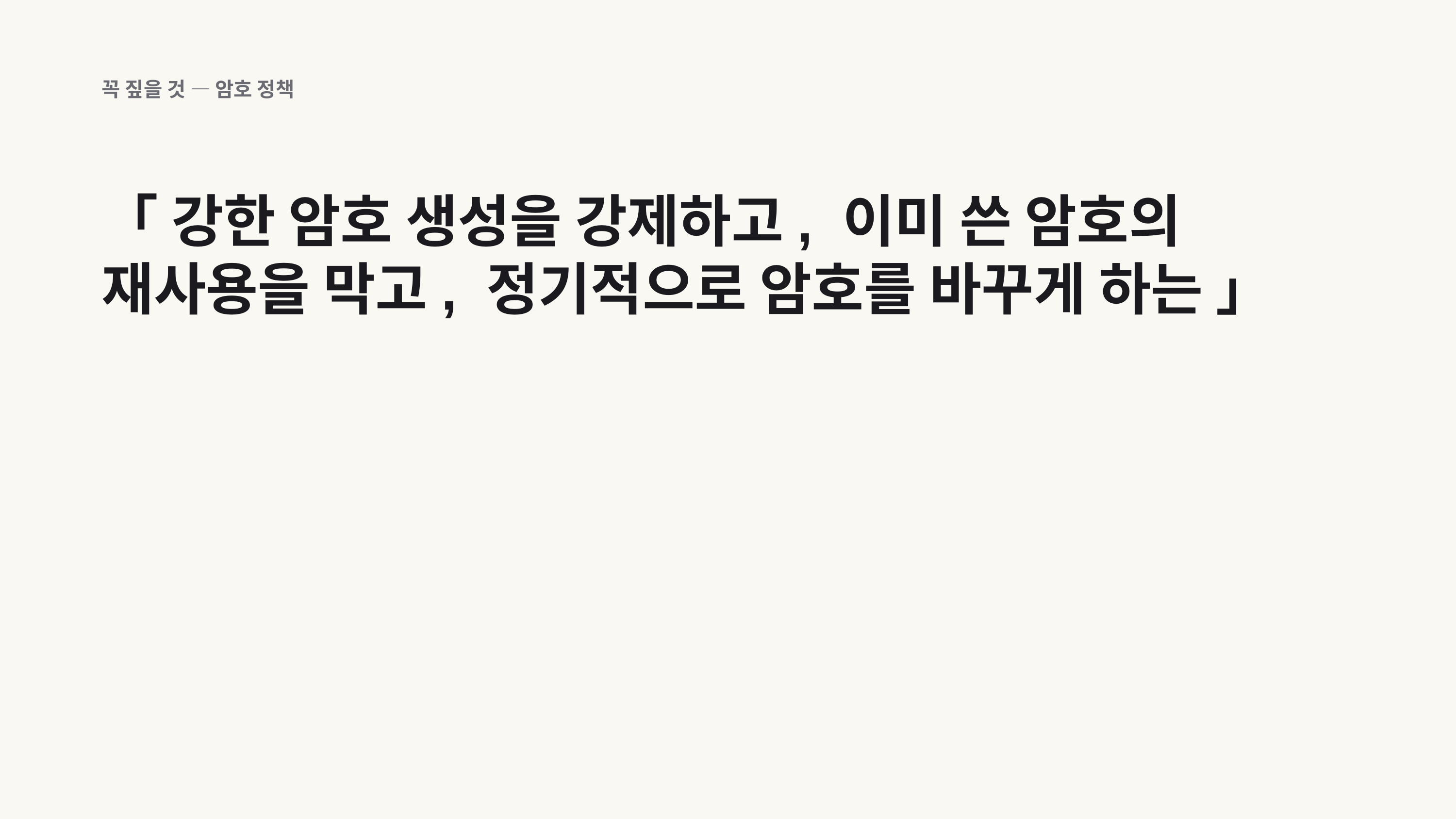

꼭 짚을 것 — 암호 정책
「 강한 암호 생성을 강제하고, 이미 쓴 암호의 재사용을 막고, 정기적으로 암호를 바꾸게 하는 」